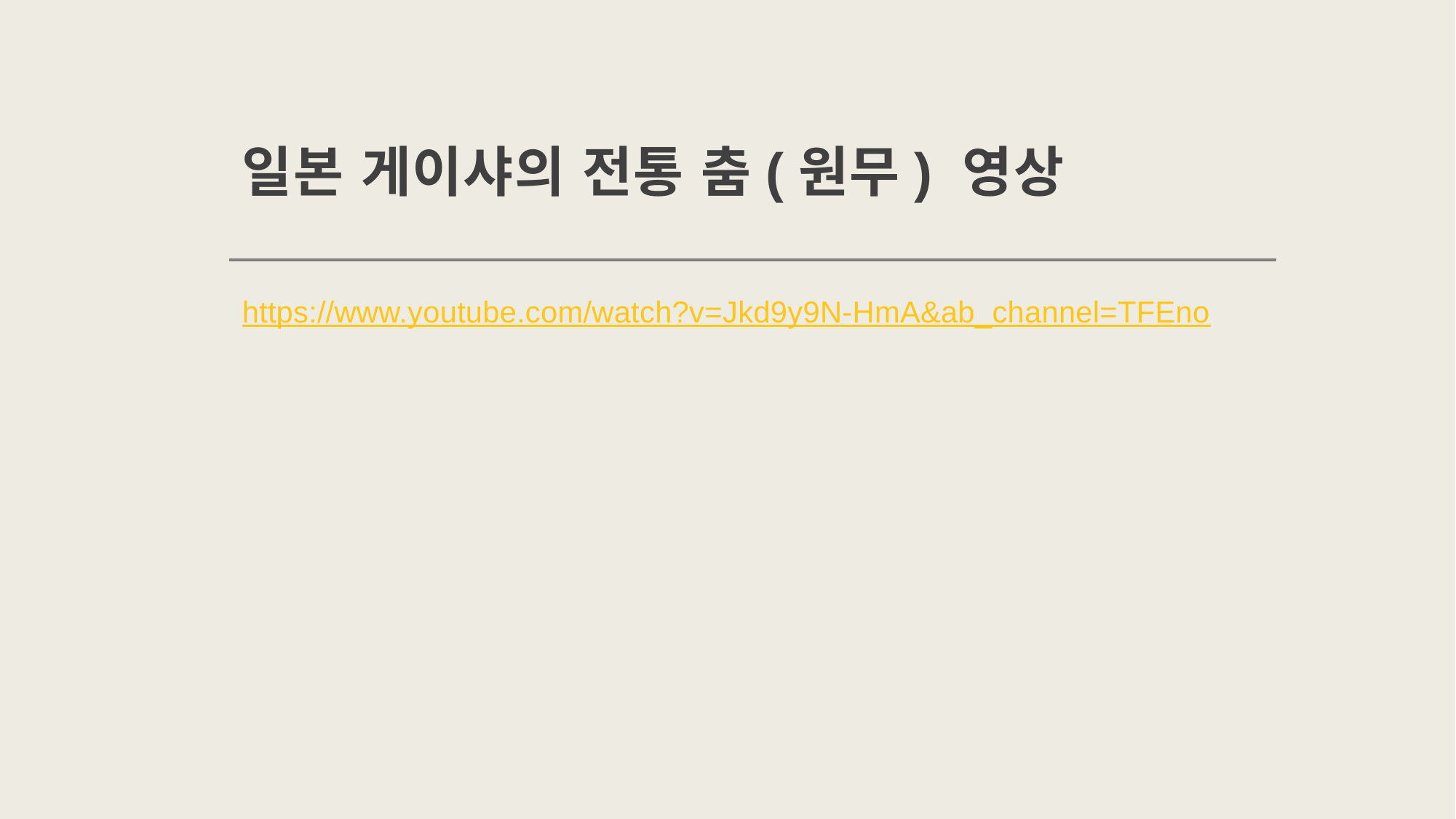

# 일본 게이샤의 전통 춤(원무) 영상
https://www.youtube.com/watch?v=Jkd9y9N-HmA&ab_channel=TFEno